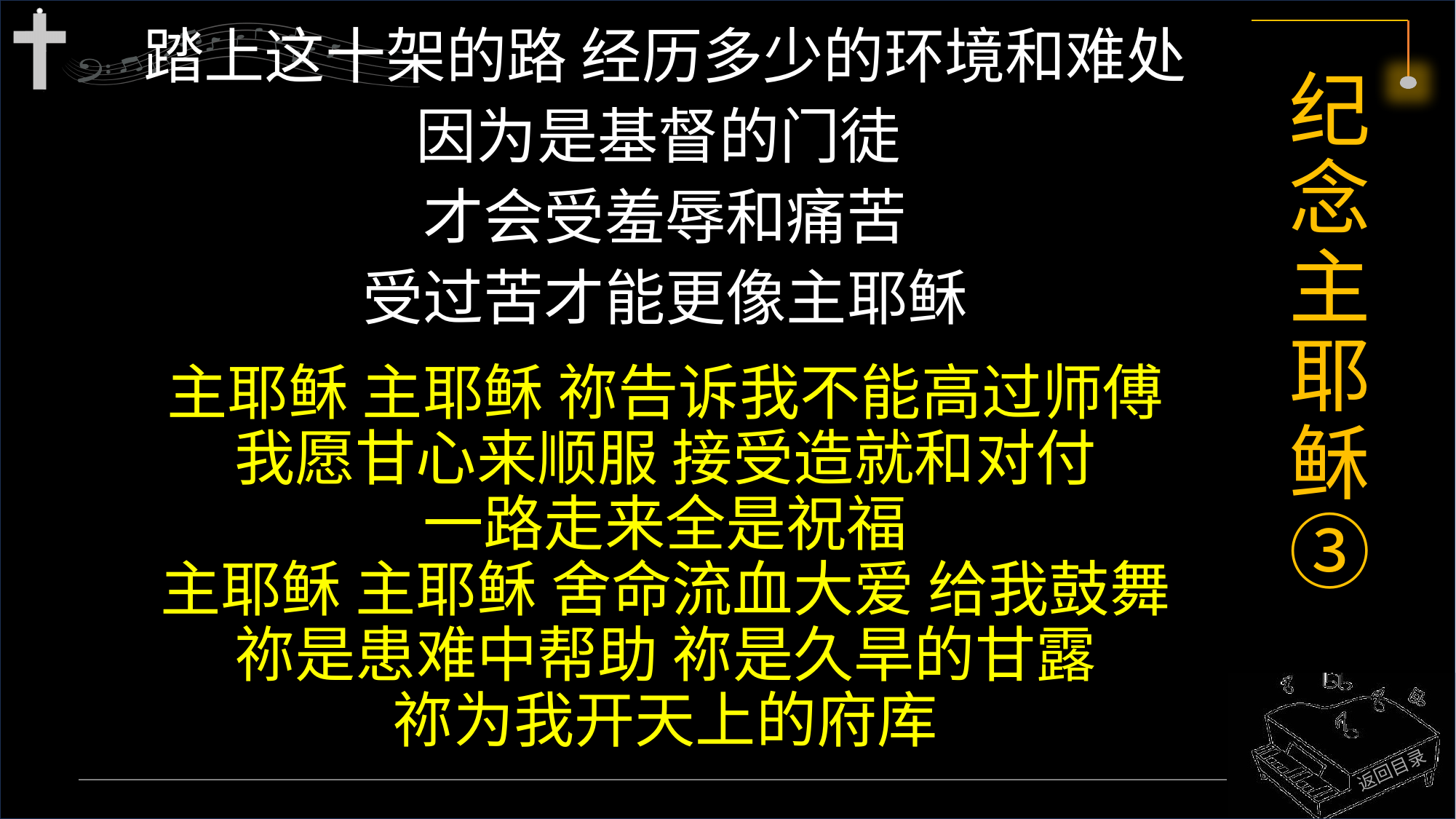

踏上这十架的路 经历多少的环境和难处
因为是基督的门徒
才会受羞辱和痛苦
受过苦才能更像主耶稣
主耶稣 主耶稣 祢告诉我不能高过师傅
我愿甘心来顺服 接受造就和对付
一路走来全是祝福
主耶稣 主耶稣 舍命流血大爱 给我鼓舞
祢是患难中帮助 祢是久旱的甘露
祢为我开天上的府库
# 纪念主耶稣 ③